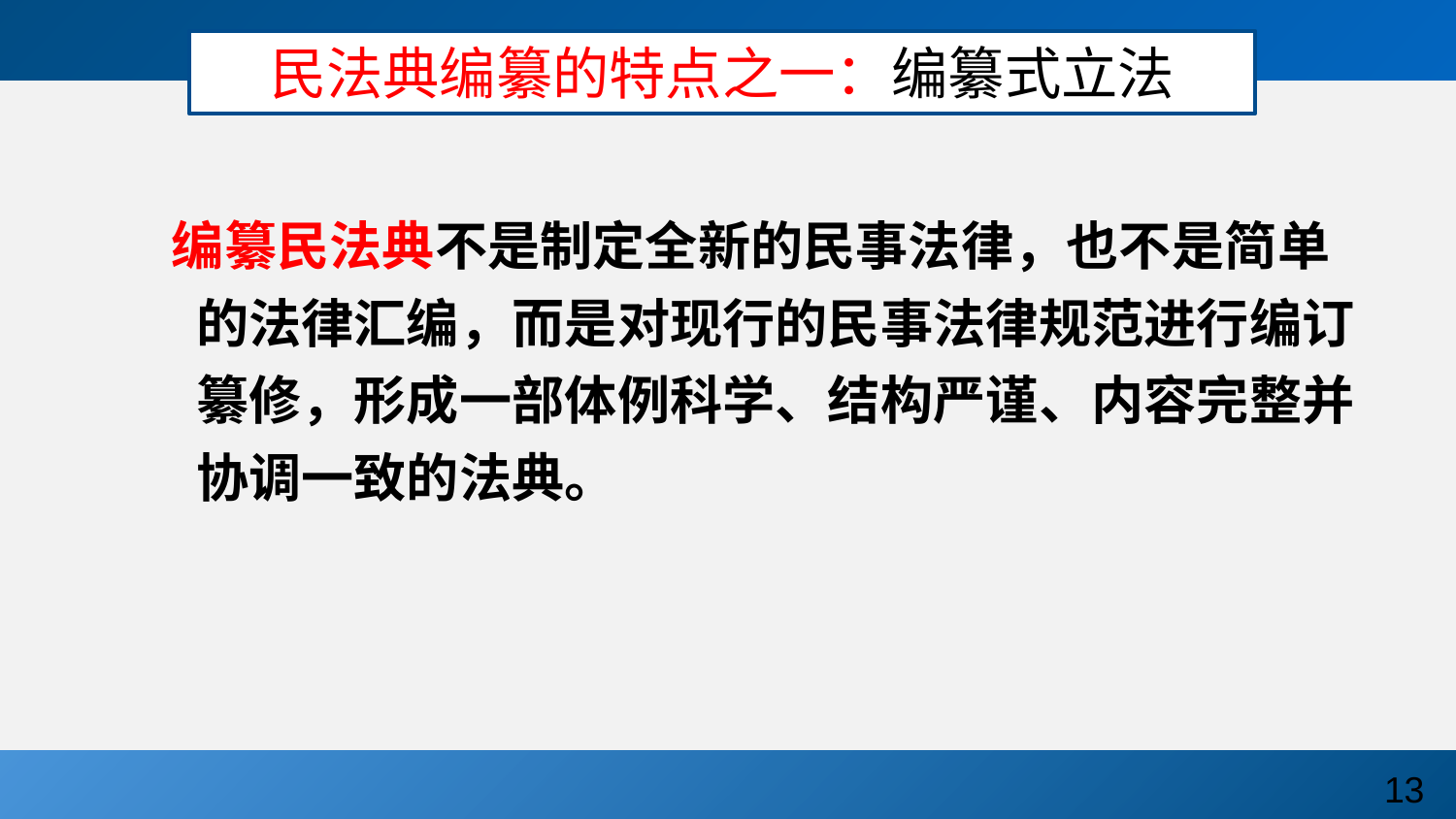

民法典编纂的特点之一：编纂式立法
   编纂民法典不是制定全新的民事法律，也不是简单的法律汇编，而是对现行的民事法律规范进行编订纂修，形成一部体例科学、结构严谨、内容完整并协调一致的法典。

13